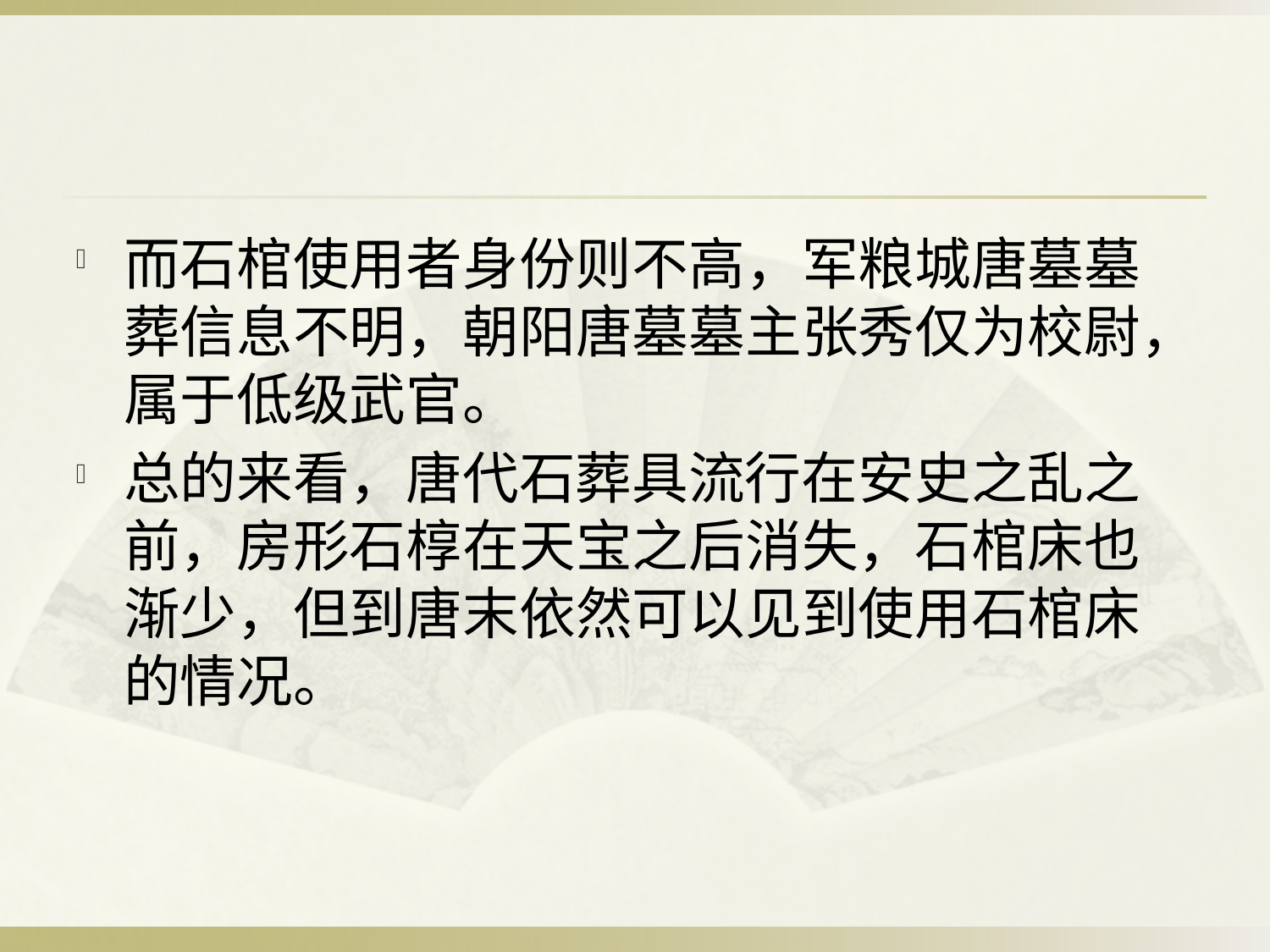

#
而石棺使用者身份则不高，军粮城唐墓墓葬信息不明，朝阳唐墓墓主张秀仅为校尉，属于低级武官。
总的来看，唐代石葬具流行在安史之乱之前，房形石椁在天宝之后消失，石棺床也渐少，但到唐末依然可以见到使用石棺床的情况。